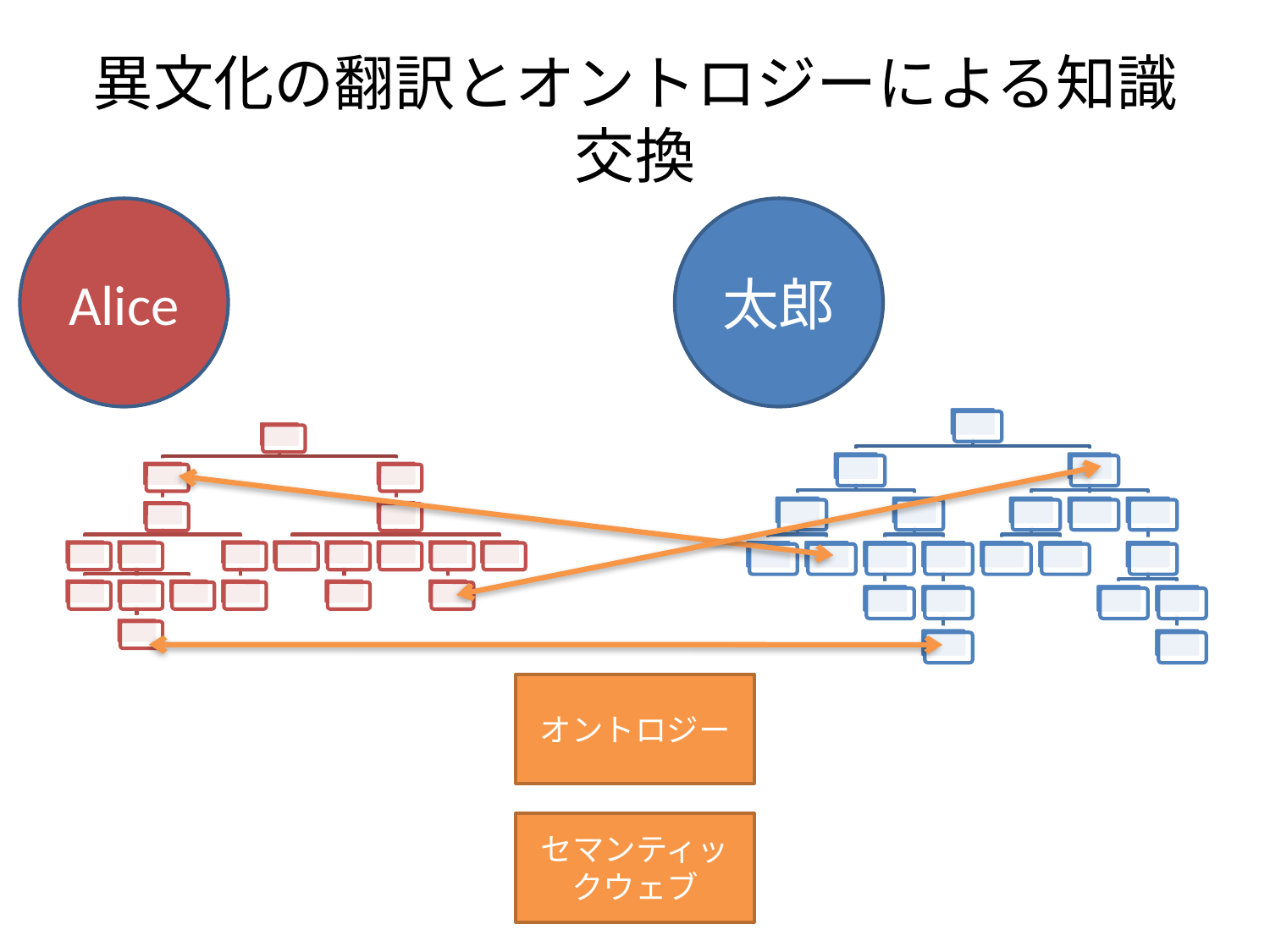

# 異文化の翻訳とオントロジーによる知識交換
Alice
太郎

オントロジー
セマンティックウェブ